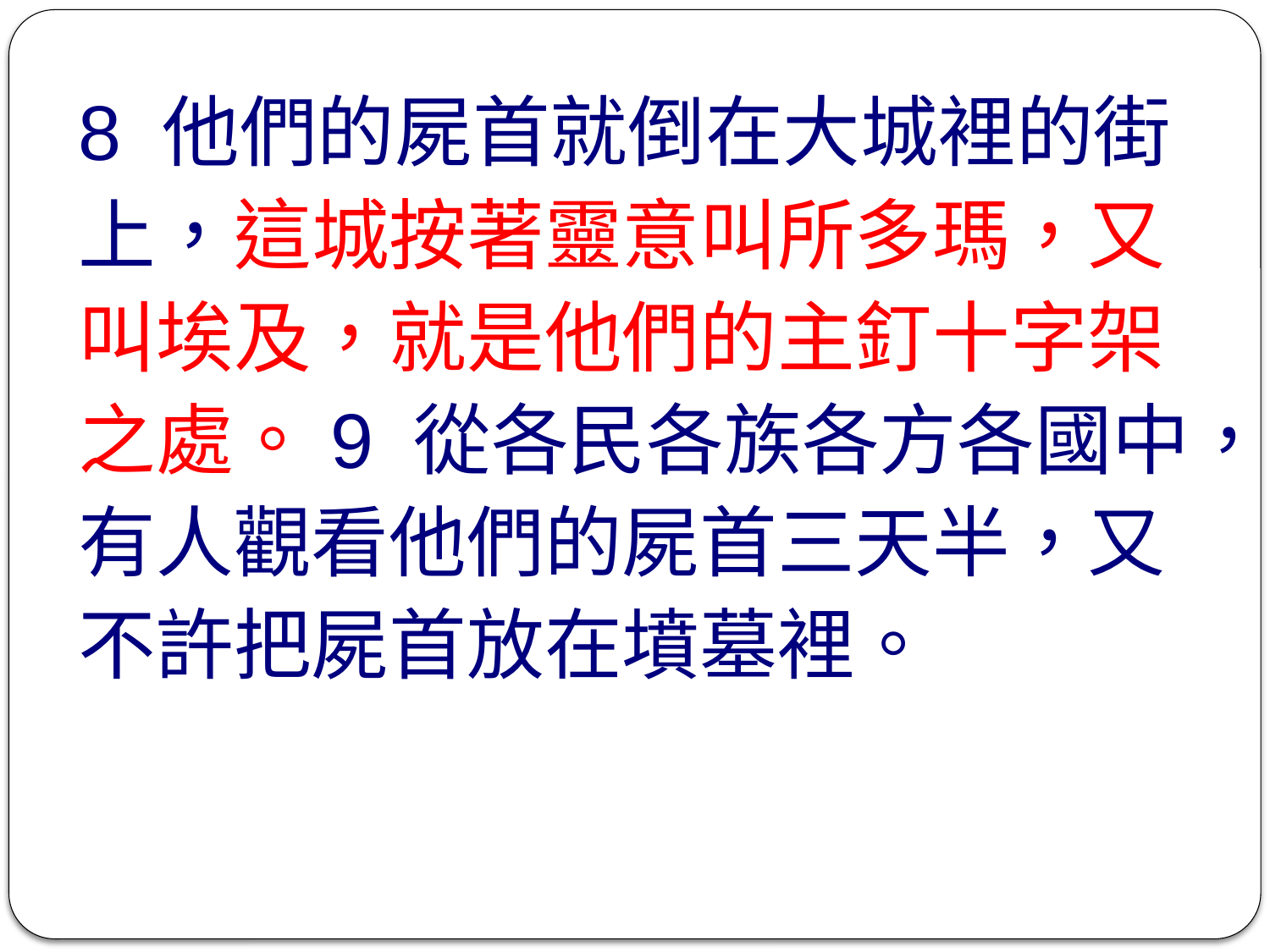

8 他們的屍首就倒在大城裡的街上，這城按著靈意叫所多瑪，又叫埃及，就是他們的主釘十字架之處。9 從各民各族各方各國中，有人觀看他們的屍首三天半，又不許把屍首放在墳墓裡。